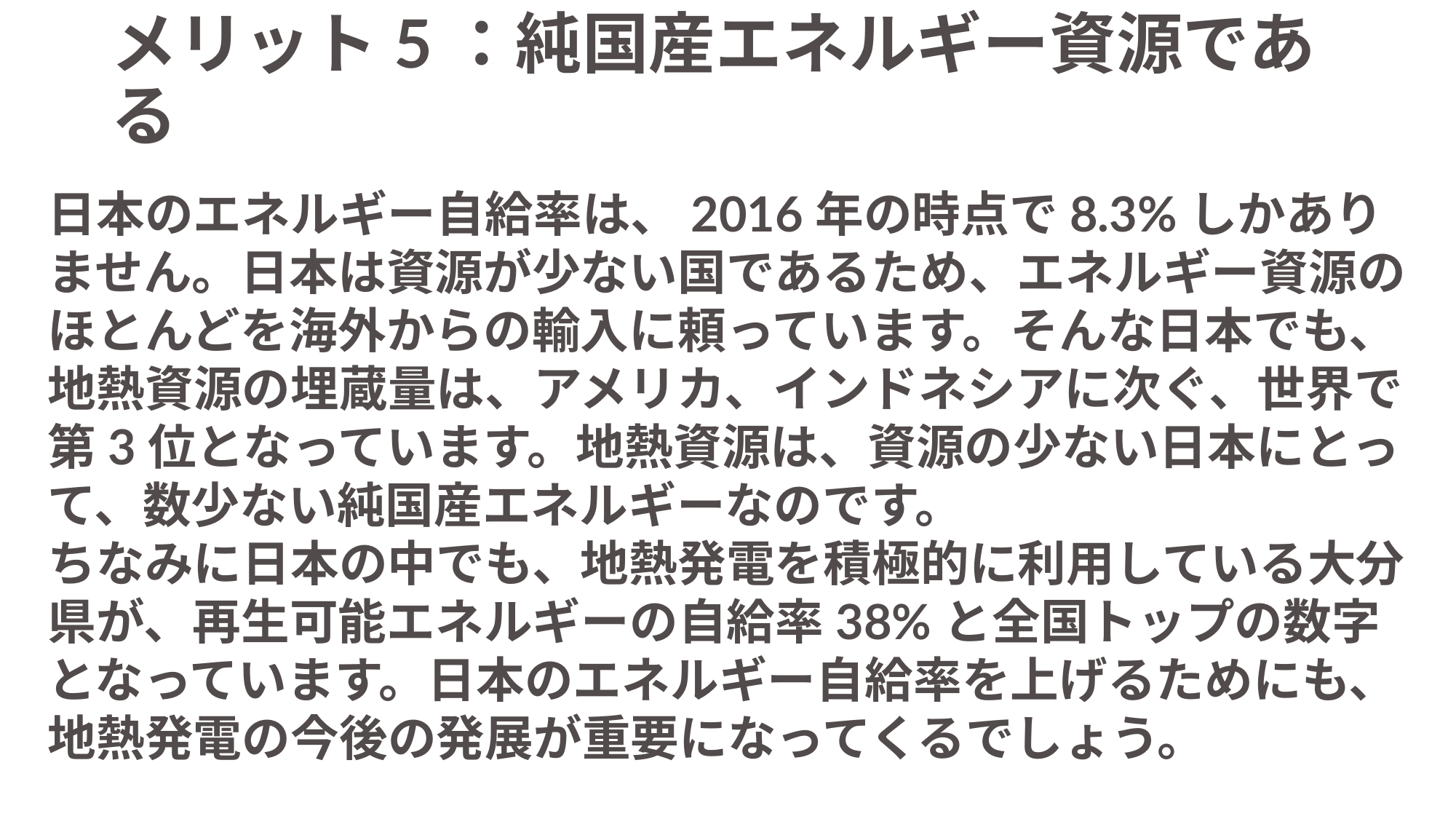

# メリット5：純国産エネルギー資源である
日本のエネルギー自給率は、2016年の時点で8.3%しかありません。日本は資源が少ない国であるため、エネルギー資源のほとんどを海外からの輸入に頼っています。そんな日本でも、地熱資源の埋蔵量は、アメリカ、インドネシアに次ぐ、世界で第3位となっています。地熱資源は、資源の少ない日本にとって、数少ない純国産エネルギーなのです。
ちなみに日本の中でも、地熱発電を積極的に利用している大分県が、再生可能エネルギーの自給率38%と全国トップの数字となっています。日本のエネルギー自給率を上げるためにも、地熱発電の今後の発展が重要になってくるでしょう。